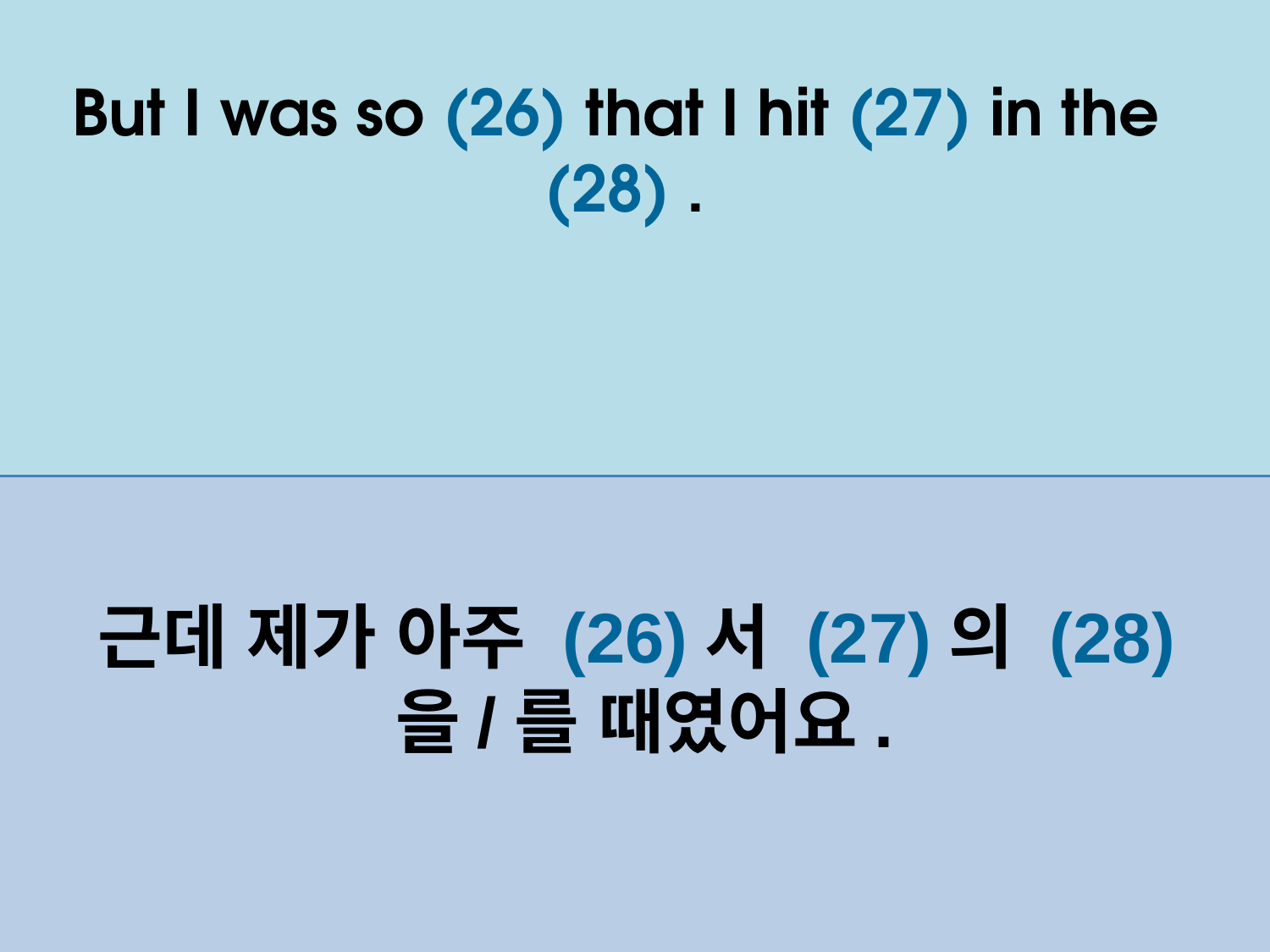

But I was so (26) that I hit (27) in the
(28) .

근데 제가 아주 (26)서 (27)의 (28)을/를 때였어요.